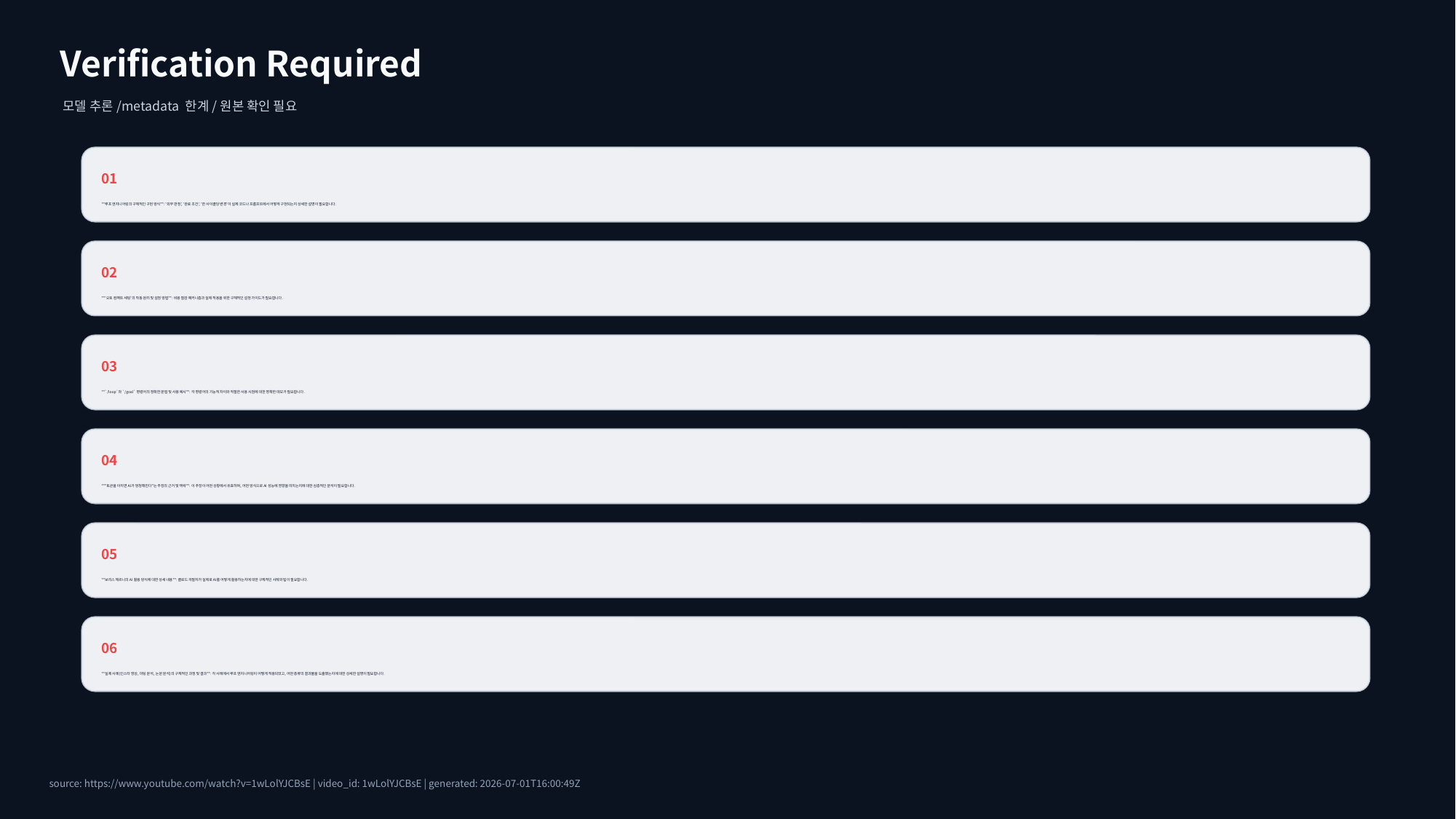

Verification Required
모델 추론/metadata 한계/원본 확인 필요

01
**루프 엔지니어링의 구체적인 구현 방식**: '외부 판정', '완료 조건', '한 사이클당 변경'이 실제 코드나 프롬프트에서 어떻게 구현되는지 상세한 설명이 필요합니다.

02
**'오토 컴팩트 세팅'의 작동 원리 및 설정 방법**: 비용 절감 메커니즘과 실제 적용을 위한 구체적인 설정 가이드가 필요합니다.

03
**`/loop`와 `/goal` 명령어의 정확한 문법 및 사용 예시**: 각 명령어의 기능적 차이와 적절한 사용 시점에 대한 명확한 데모가 필요합니다.

04
**"토큰을 아끼면 AI가 멍청해진다"는 주장의 근거 및 맥락**: 이 주장이 어떤 상황에서 유효하며, 어떤 방식으로 AI 성능에 영향을 미치는지에 대한 심층적인 분석이 필요합니다.

05
**보리스 체르니의 AI 활용 방식에 대한 상세 내용**: 클로드 개발자가 실제로 AI를 어떻게 활용하는지에 대한 구체적인 사례와 팁이 필요합니다.

06
**실제 사례(인스타 영상, 미팅 분석, 논문 분석)의 구체적인 과정 및 결과**: 각 사례에서 루프 엔지니어링이 어떻게 적용되었고, 어떤 종류의 결과물을 도출했는지에 대한 상세한 설명이 필요합니다.
source: https://www.youtube.com/watch?v=1wLolYJCBsE | video_id: 1wLolYJCBsE | generated: 2026-07-01T16:00:49Z